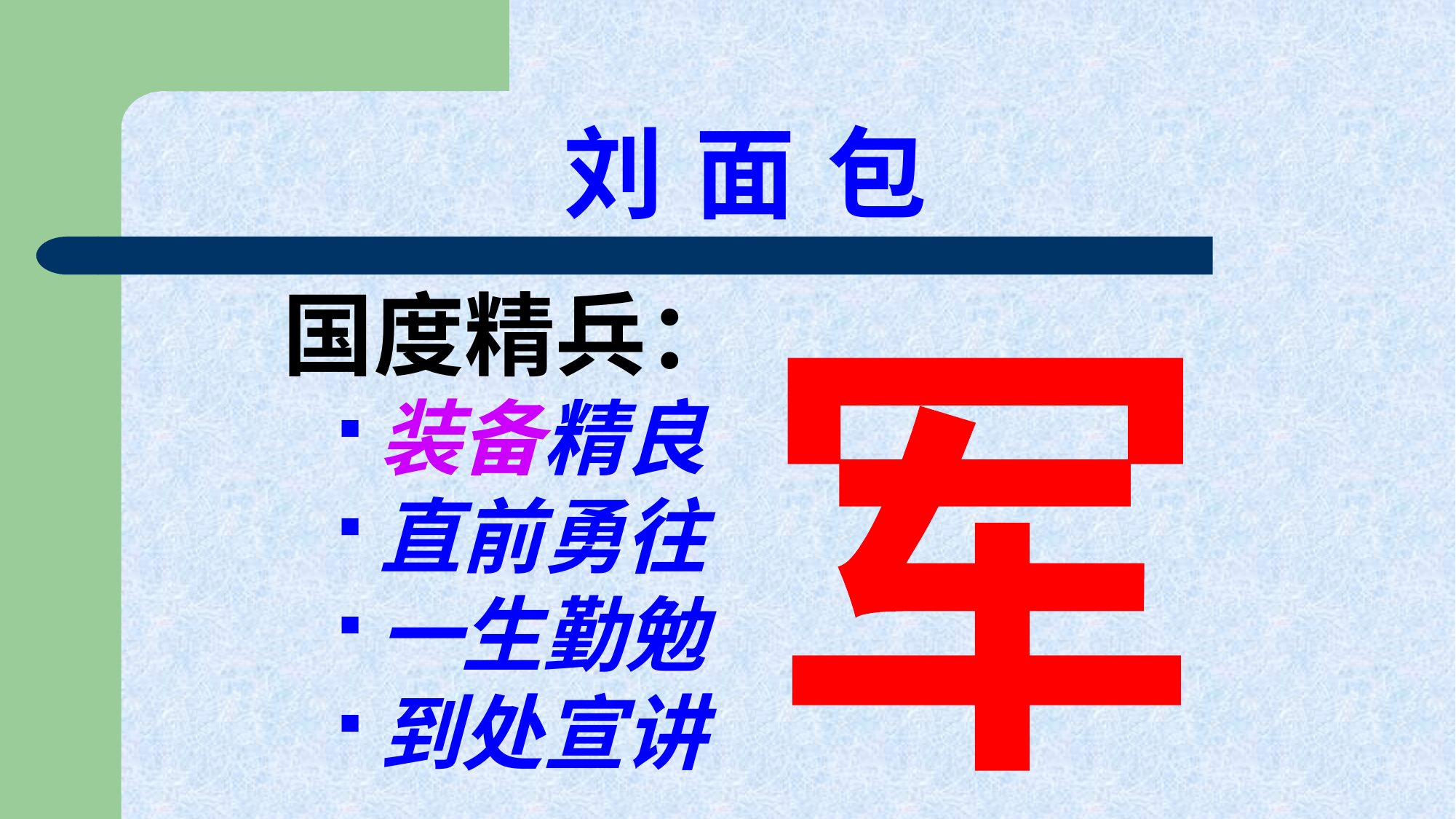

# 刘 面 包
国度精兵：
装备精良
直前勇往
一生勤勉
到处宣讲
军